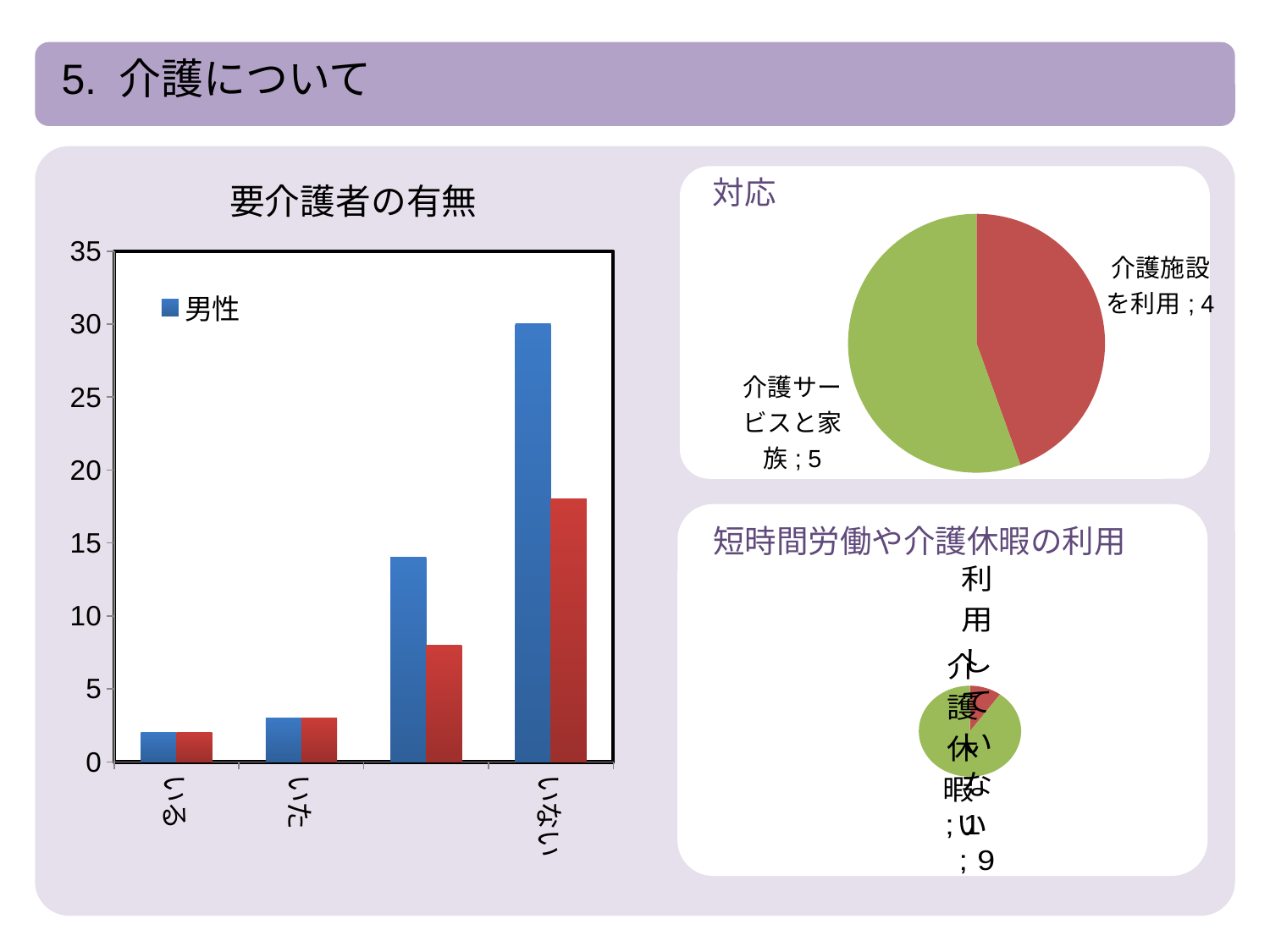

5. 介護について

対応
要介護者の有無

### Chart

| Category |  |
|---|---|
| 主に家族で | 0.0 |
| 介護施設を利用 | 4.0 |
| 介護サービスと家族 | 5.0 |

### Chart

| Category | 男性 | 女性 |
|---|---|---|
| いる | 2.0 | 2.0 |
| いた | 3.0 | 3.0 |
| 予想される | 14.0 | 8.0 |
| いない | 30.0 | 18.0 |
短時間労働や介護休暇の利用

### Chart

| Category |  |
|---|---|
| 短時間労働制度 | 0.0 |
| 介護休暇 | 1.0 |
| 利用していない | 9.0 |
| 離職 | 0.0 |